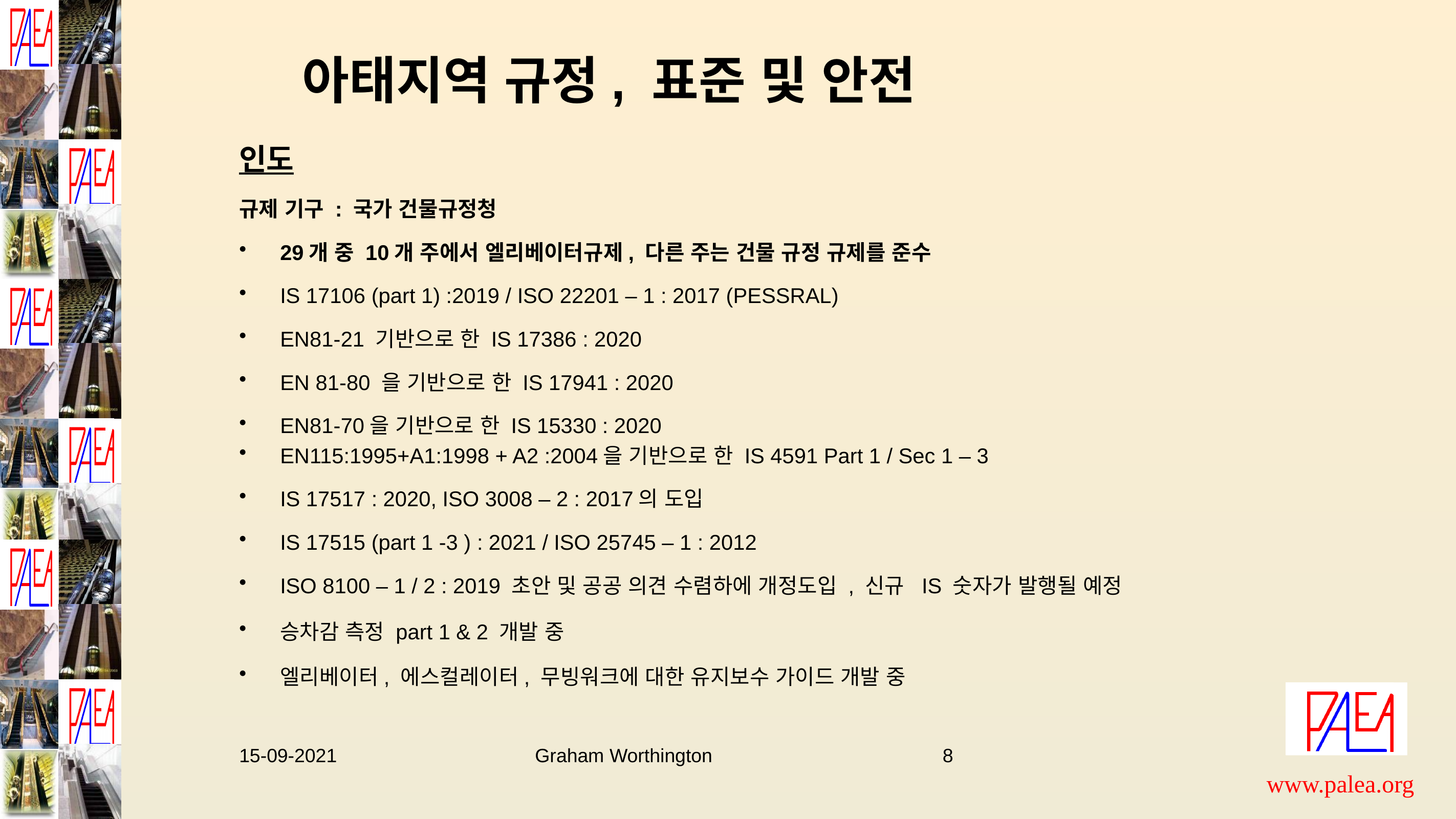

아태지역 규정, 표준 및 안전

인도

규제 기구 : 국가 건물규정청

29개 중 10개 주에서 엘리베이터규제, 다른 주는 건물 규정 규제를 준수

IS 17106 (part 1) :2019 / ISO 22201 – 1 : 2017 (PESSRAL)

EN81-21 기반으로 한 IS 17386 : 2020

EN 81-80 을 기반으로 한 IS 17941 : 2020

EN81-70을 기반으로 한 IS 15330 : 2020
EN115:1995+A1:1998 + A2 :2004을 기반으로 한 IS 4591 Part 1 / Sec 1 – 3

IS 17517 : 2020, ISO 3008 – 2 : 2017의 도입

IS 17515 (part 1 -3 ) : 2021 / ISO 25745 – 1 : 2012

ISO 8100 – 1 / 2 : 2019 초안 및 공공 의견 수렴하에 개정도입 , 신규  IS 숫자가 발행될 예정

승차감 측정 part 1 & 2 개발 중

엘리베이터, 에스컬레이터, 무빙워크에 대한 유지보수 가이드 개발 중

15-09-2021                                     Graham Worthington                                           8